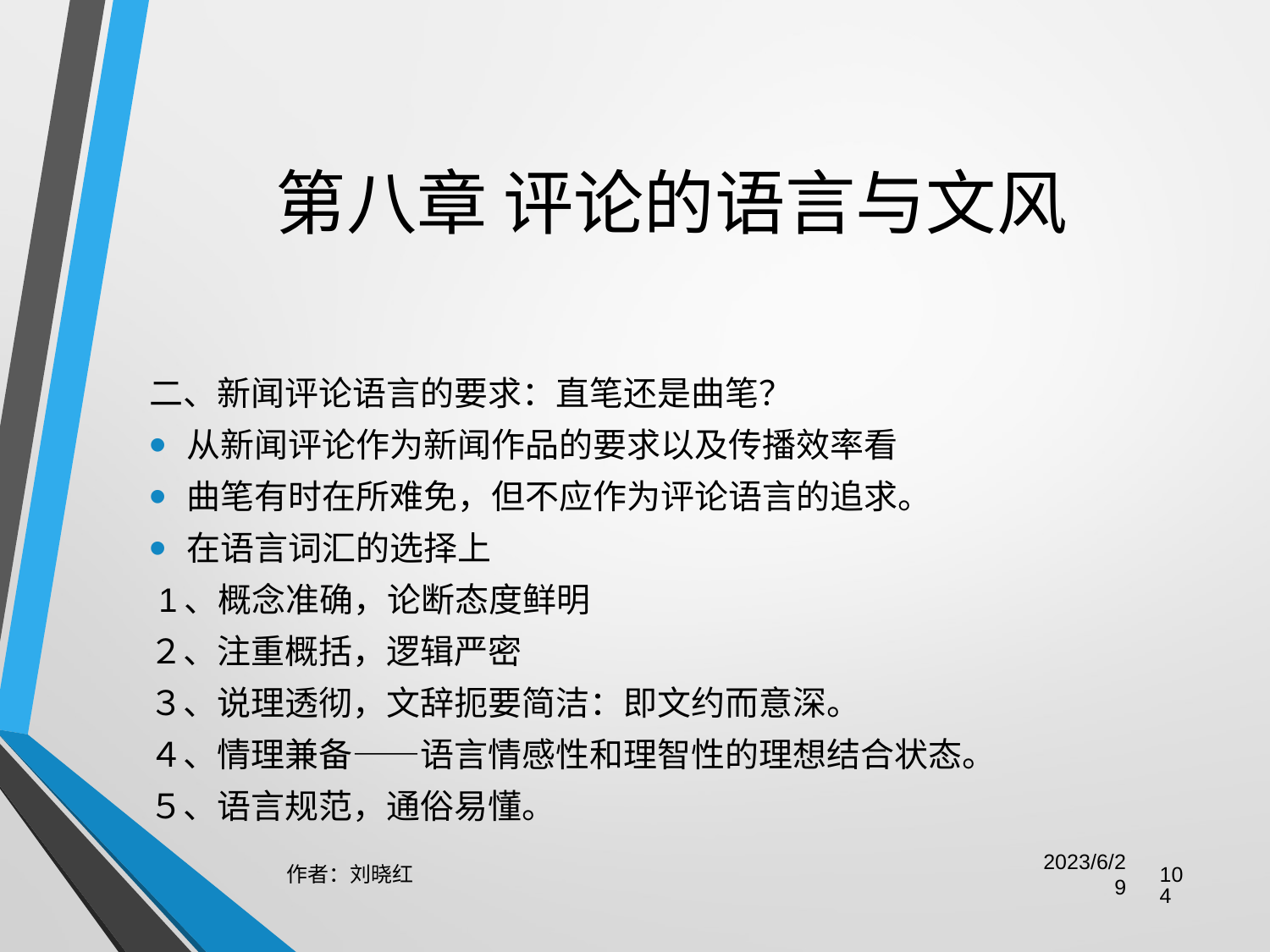

# 第八章 评论的语言与文风
二、新闻评论语言的要求：直笔还是曲笔？
从新闻评论作为新闻作品的要求以及传播效率看
曲笔有时在所难免，但不应作为评论语言的追求。
在语言词汇的选择上
 1、概念准确，论断态度鲜明
２、注重概括，逻辑严密
３、说理透彻，文辞扼要简洁：即文约而意深。
４、情理兼备——语言情感性和理智性的理想结合状态。
５、语言规范，通俗易懂。
作者：刘晓红
2023/6/29
104